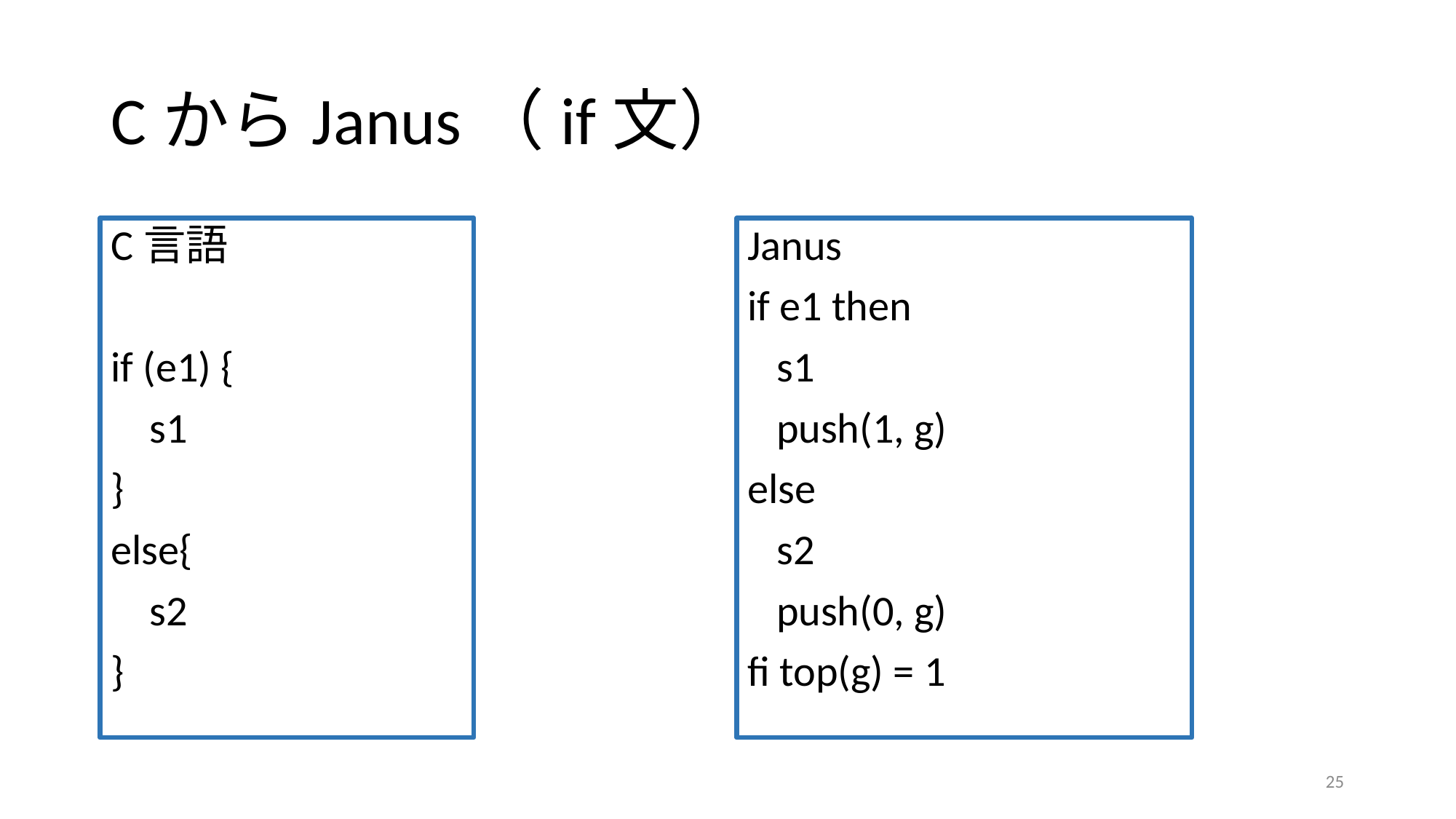

# CからJanus（if文）
C言語

if (e1) {
    s1
}
else{
    s2
}
Janus
if e1 then
   s1
   push(1, g)
else
   s2
   push(0, g)
fi top(g) = 1
25